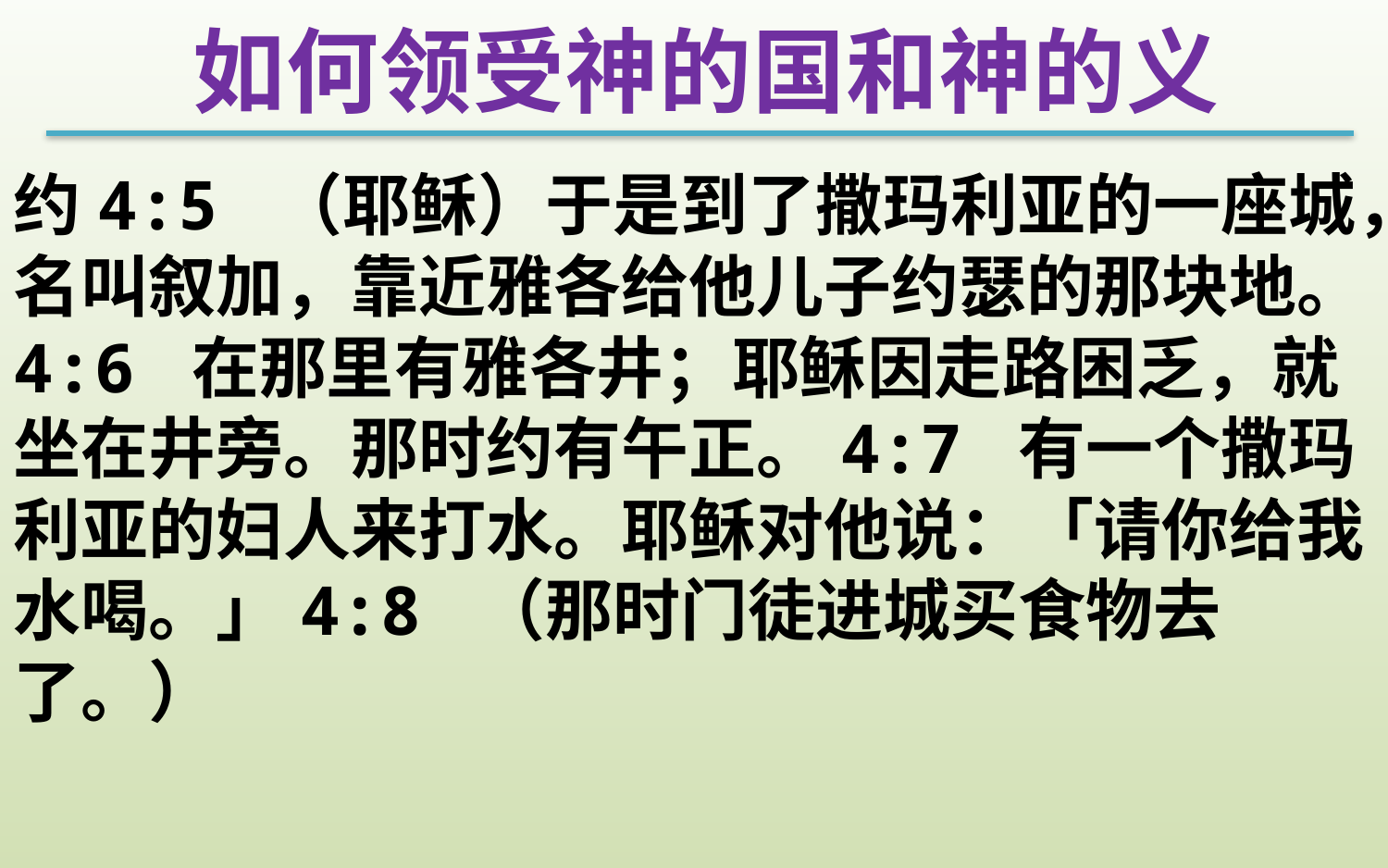

如何领受神的国和神的义
约4:5 （耶稣）于是到了撒玛利亚的一座城，名叫叙加，靠近雅各给他儿子约瑟的那块地。4:6 在那里有雅各井；耶稣因走路困乏，就坐在井旁。那时约有午正。4:7 有一个撒玛利亚的妇人来打水。耶稣对他说：「请你给我水喝。」4:8 （那时门徒进城买食物去了。）